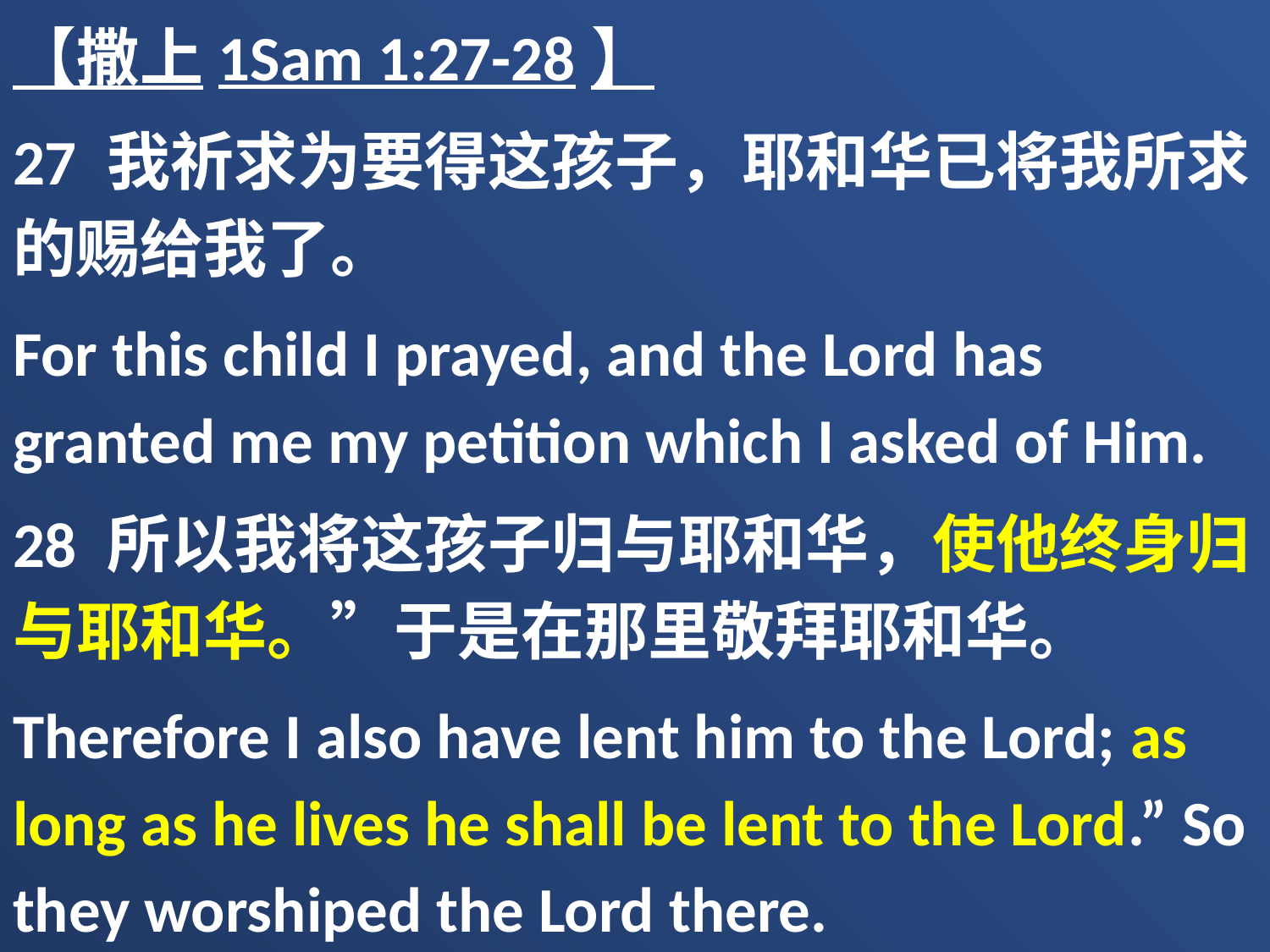

【撒上1Sam 1:27-28】
27 我祈求为要得这孩子，耶和华已将我所求的赐给我了。
For this child I prayed, and the Lord has granted me my petition which I asked of Him.
28 所以我将这孩子归与耶和华，使他终身归与耶和华。”于是在那里敬拜耶和华。
Therefore I also have lent him to the Lord; as long as he lives he shall be lent to the Lord.” So they worshiped the Lord there.